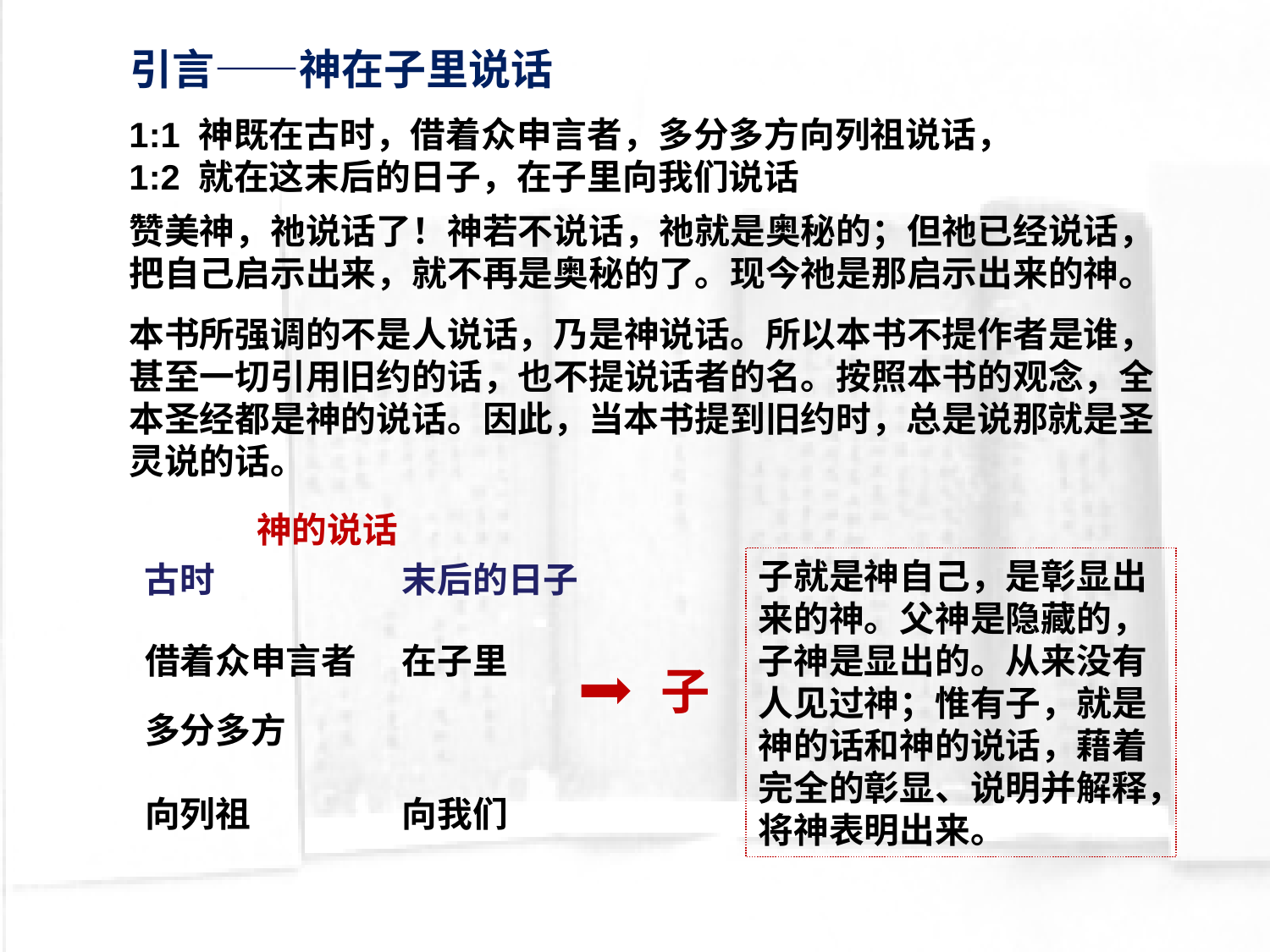

引言——神在子里说话
1:1 神既在古时，借着众申言者，多分多方向列祖说话，
1:2 就在这末后的日子，在子里向我们说话
赞美神，祂说话了！神若不说话，祂就是奥秘的；但祂已经说话，把自己启示出来，就不再是奥秘的了。现今祂是那启示出来的神。
本书所强调的不是人说话，乃是神说话。所以本书不提作者是谁，甚至一切引用旧约的话，也不提说话者的名。按照本书的观念，全本圣经都是神的说话。因此，当本书提到旧约时，总是说那就是圣灵说的话。
神的说话
子就是神自己，是彰显出来的神。父神是隐藏的，子神是显出的。从来没有人见过神；惟有子，就是神的话和神的说话，藉着完全的彰显、说明并解释，将神表明出来。
古时
末后的日子
借着众申言者
在子里
子

多分多方
向列祖
向我们